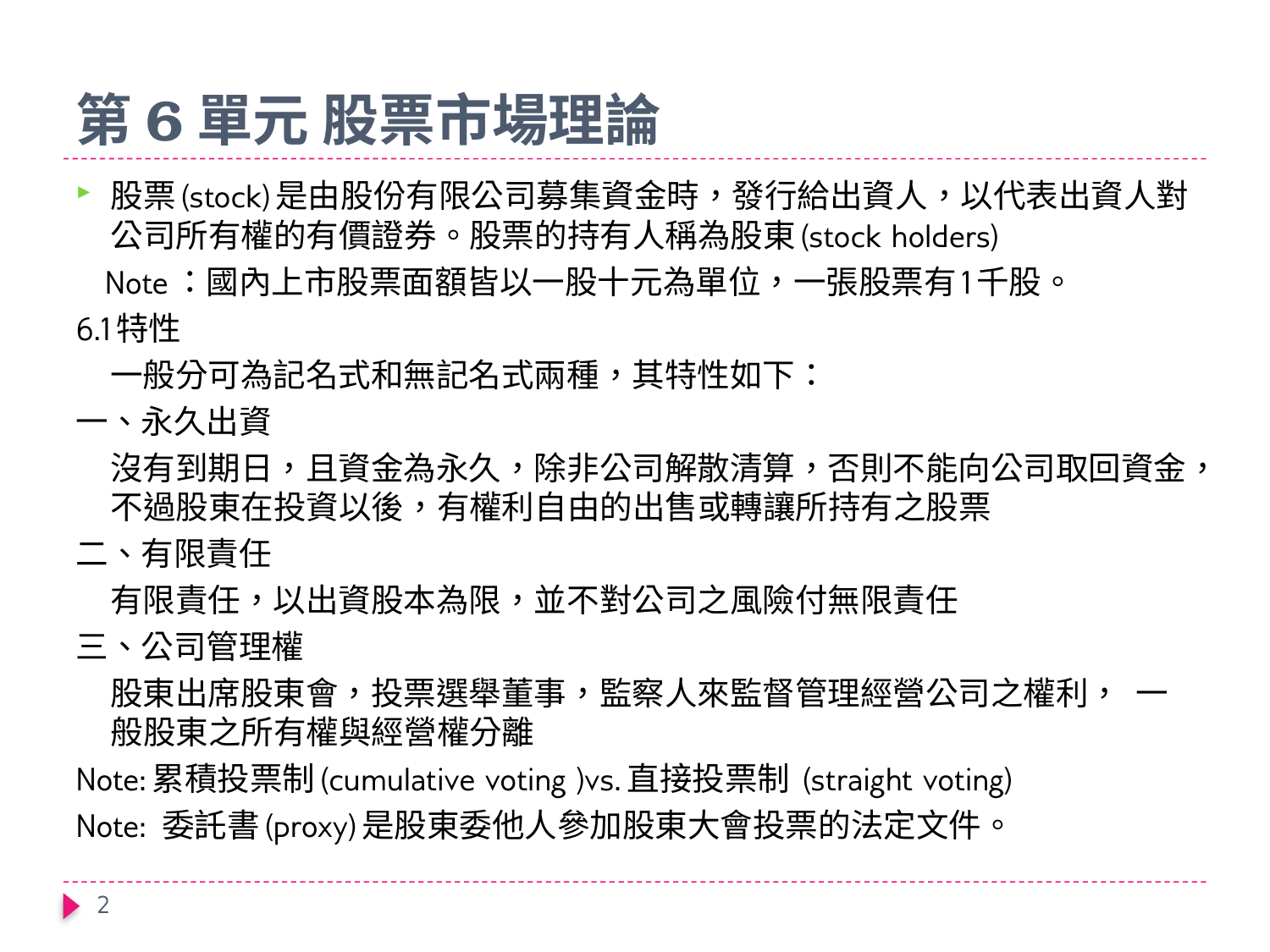

# 第6單元 股票市場理論
股票(stock)是由股份有限公司募集資金時，發行給出資人，以代表出資人對公司所有權的有價證券。股票的持有人稱為股東(stock holders)
   Note：國內上市股票面額皆以一股十元為單位，一張股票有1千股。
6.1特性
    一般分可為記名式和無記名式兩種，其特性如下：
一、永久出資
    沒有到期日，且資金為永久，除非公司解散清算，否則不能向公司取回資金，不過股東在投資以後，有權利自由的出售或轉讓所持有之股票
二、有限責任
    有限責任，以出資股本為限，並不對公司之風險付無限責任
三、公司管理權
    股東出席股東會，投票選舉董事，監察人來監督管理經營公司之權利，  一般股東之所有權與經營權分離
Note:累積投票制(cumulative voting )vs.直接投票制 (straight voting)
Note: 委託書(proxy)是股東委他人參加股東大會投票的法定文件。

2